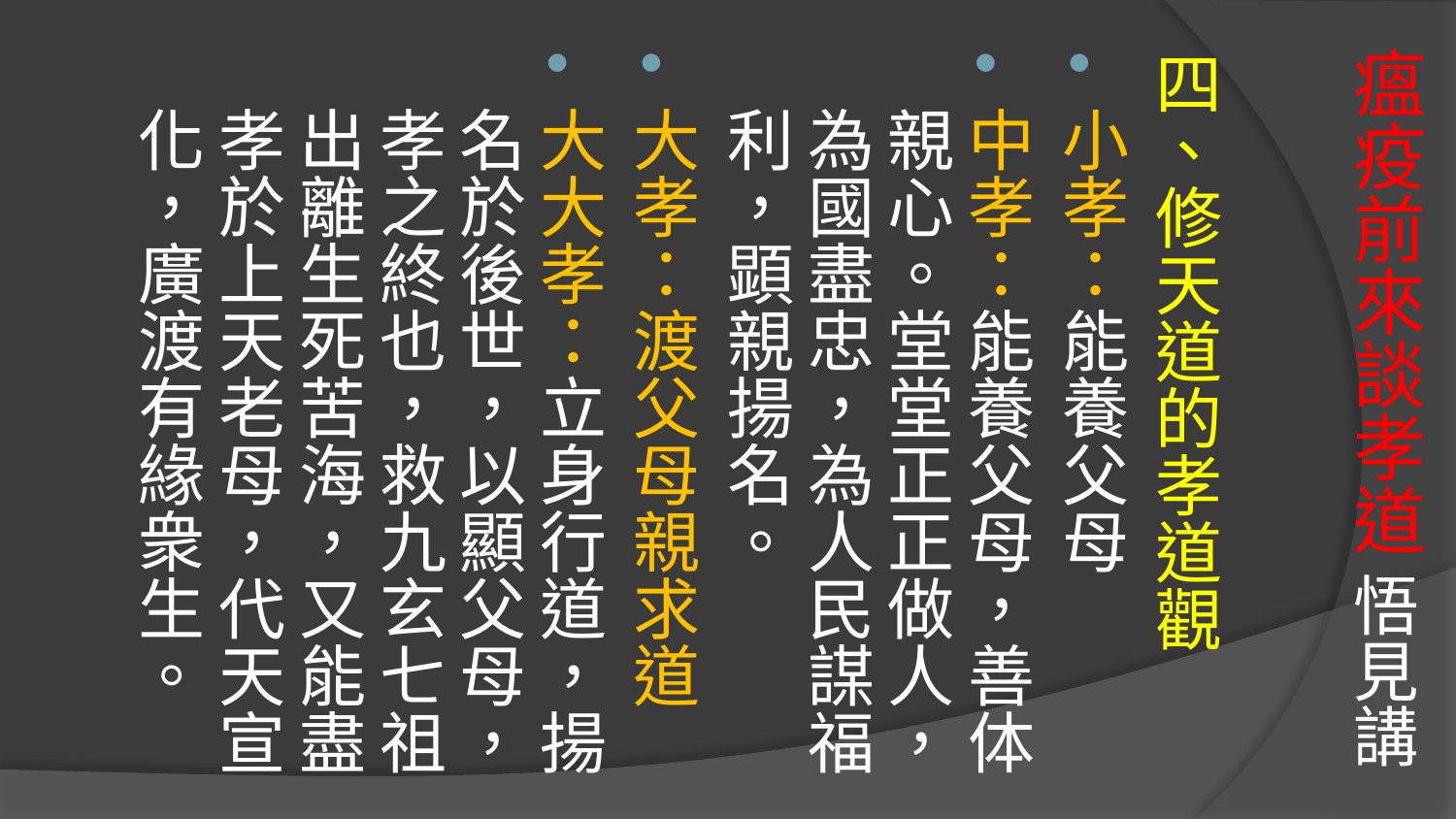

# 瘟疫前來談孝道 悟見講
四、修天道的孝道觀
小孝：能養父母
中孝：能養父母，善体親心。堂堂正正做人，為國盡忠，為人民謀福利，顕親揚名。
大孝：渡父母親求道
大大孝：立身行道，揚名於後世，以顯父母，孝之終也，救九玄七祖出離生死苦海，又能盡孝於上天老母，代天宣化，廣渡有緣衆生。